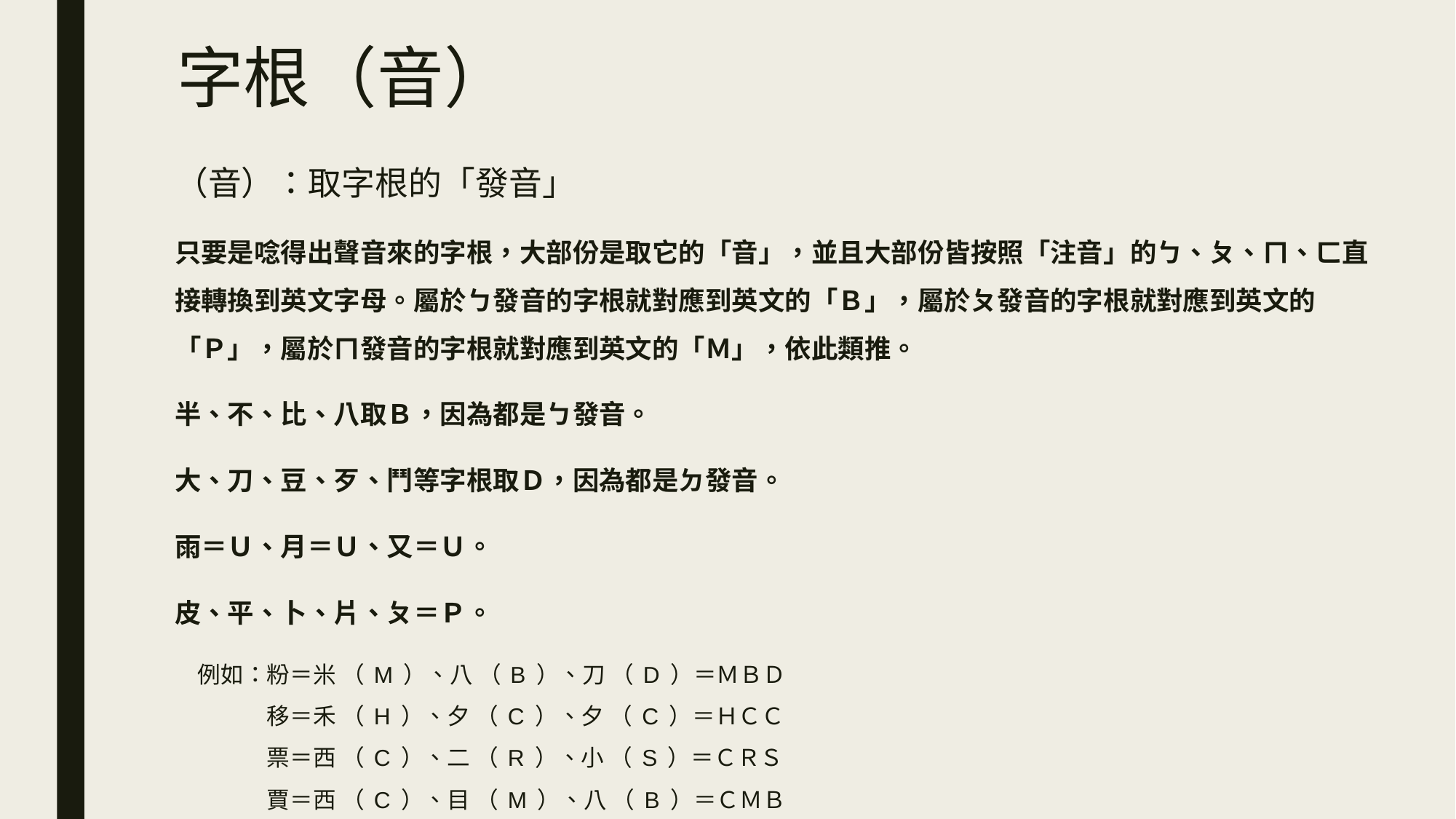

# 字根（音）
（音）：取字根的「發音」
只要是唸得出聲音來的字根，大部份是取它的「音」，並且大部份皆按照「注音」的ㄅ、ㄆ、ㄇ、ㄈ直接轉換到英文字母。屬於ㄅ發音的字根就對應到英文的「Ｂ」，屬於ㄆ發音的字根就對應到英文的 「Ｐ」，屬於ㄇ發音的字根就對應到英文的「Ｍ」，依此類推。
半、不、比、八取Ｂ，因為都是ㄅ發音。
大、刀、豆、歹、鬥等字根取Ｄ，因為都是ㄉ發音。
雨＝Ｕ、月＝Ｕ、又＝Ｕ。
皮、平、卜、片、ㄆ＝Ｐ。
　例如：粉＝米 （ M ）、八 （ B ）、刀 （ D ）＝ＭＢＤ
　　　　移＝禾 （ H ）、夕 （ C ）、夕 （ C ）＝ＨＣＣ
　　　　票＝西 （ C ）、二 （ R ）、小 （ S ）＝ＣＲＳ
　　　　賈＝西 （ C ）、目 （ M ）、八 （ B ）＝ＣＭＢ